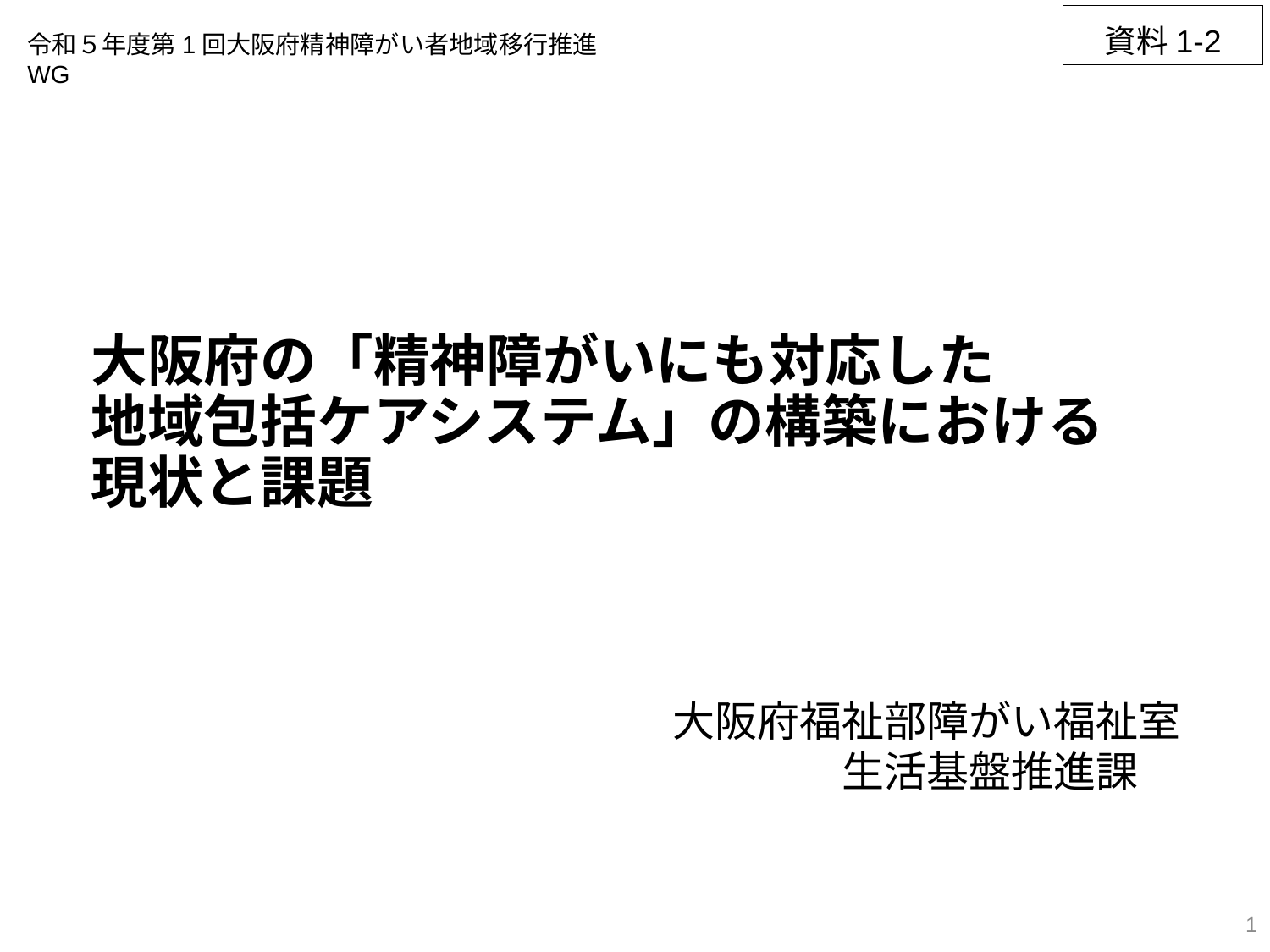

資料1-2
令和５年度第1回大阪府精神障がい者地域移行推進WG
大阪府の「精神障がいにも対応した
地域包括ケアシステム」の構築における
現状と課題
大阪府福祉部障がい福祉室
生活基盤推進課
1